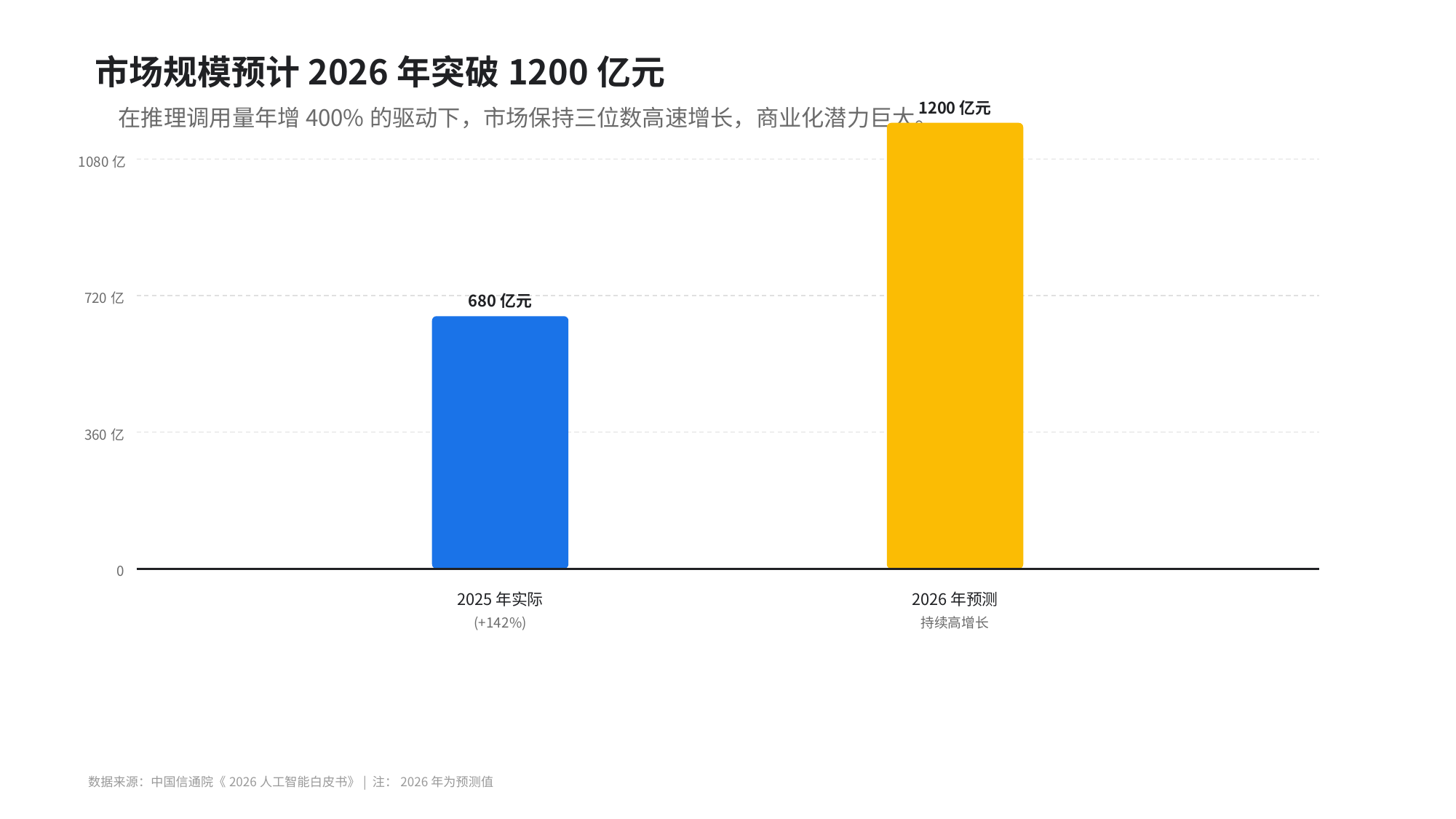

市场规模预计2026年突破1200亿元
在推理调用量年增400%的驱动下，市场保持三位数高速增长，商业化潜力巨大。
1200亿元

1080亿

720亿
680亿元

360亿

0

2025年实际
2026年预测
(+142%)
持续高增长
数据来源：中国信通院《2026人工智能白皮书》| 注：2026年为预测值